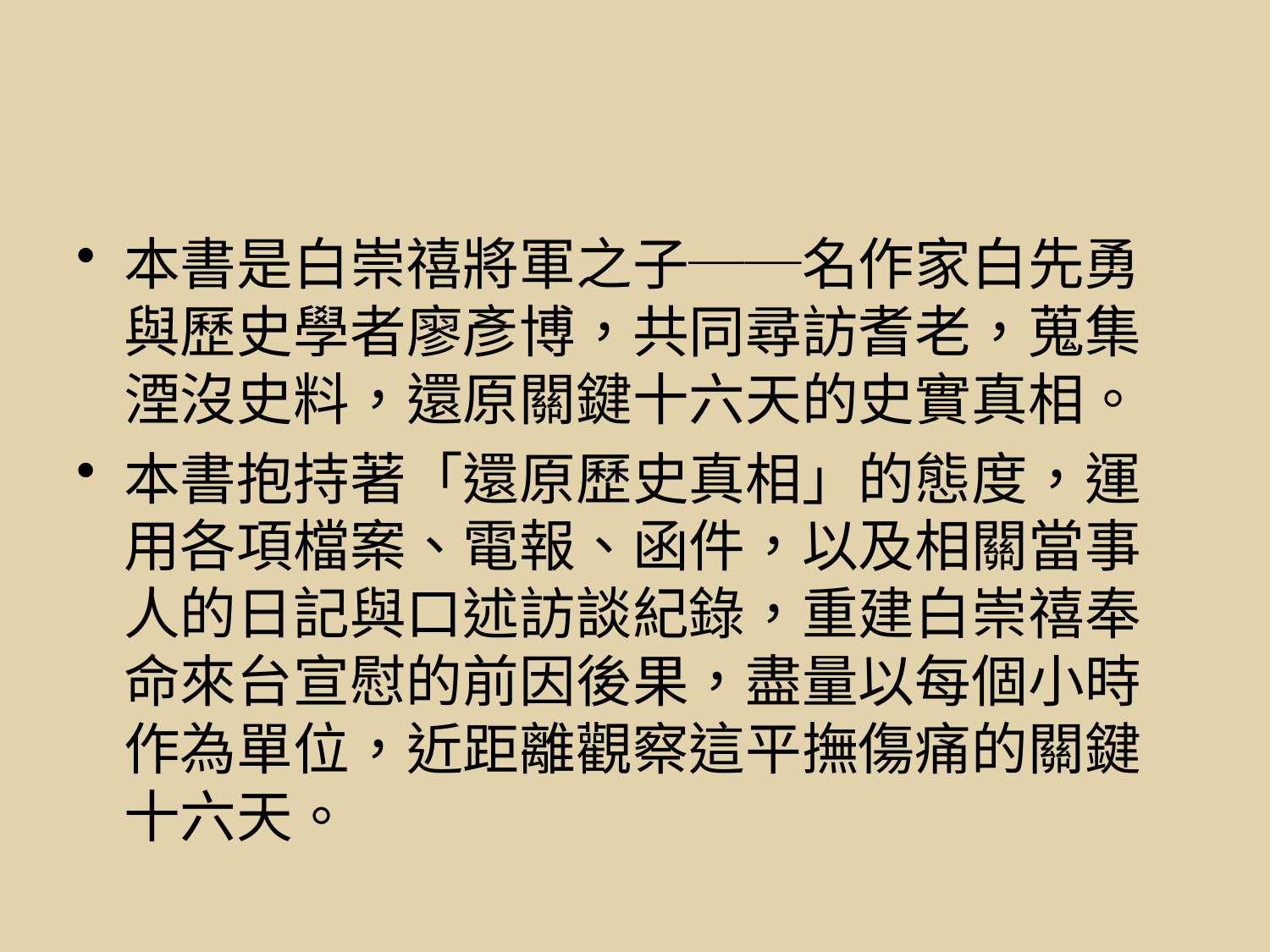

#
本書是白崇禧將軍之子──名作家白先勇與歷史學者廖彥博，共同尋訪耆老，蒐集湮沒史料，還原關鍵十六天的史實真相。
本書抱持著「還原歷史真相」的態度，運用各項檔案、電報、函件，以及相關當事人的日記與口述訪談紀錄，重建白崇禧奉命來台宣慰的前因後果，盡量以每個小時作為單位，近距離觀察這平撫傷痛的關鍵十六天。